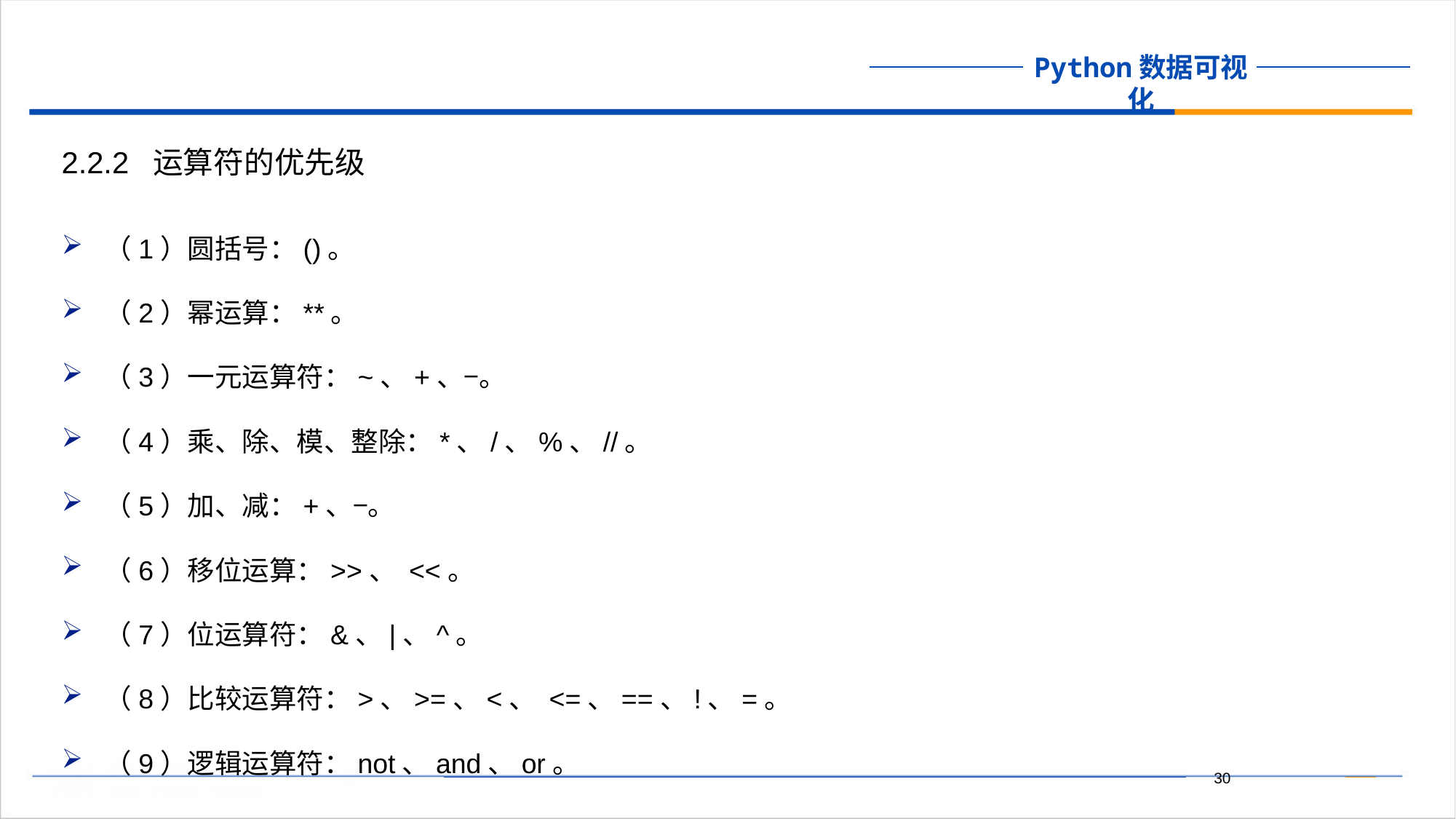

2.2.2  运算符的优先级
（1）圆括号：()。
（2）幂运算：**。
（3）一元运算符：~、+、−。
（4）乘、除、模、整除：*、/、%、//。
（5）加、减：+、−。
（6）移位运算：>>、 <<。
（7）位运算符：&、|、^。
（8）比较运算符：>、>=、<、 <=、==、!、=。
（9）逻辑运算符：not、and、or。